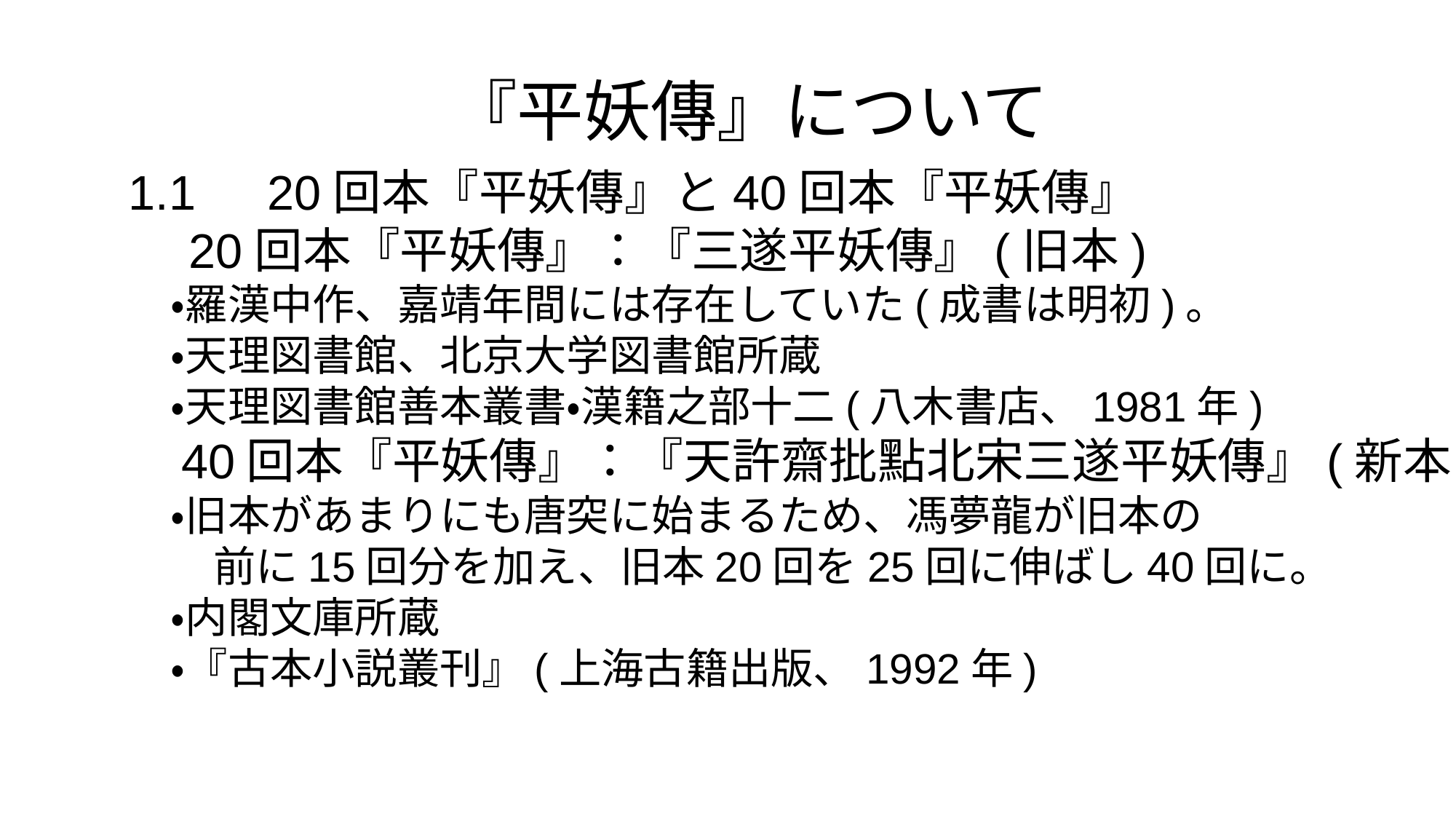

『平妖傳』について
1.1　20回本『平妖傳』と40回本『平妖傳』
　20回本『平妖傳』：『三遂平妖傳』(旧本)
　・羅漢中作、嘉靖年間には存在していた(成書は明初)。
　・天理図書館、北京大学図書館所蔵
　・天理図書館善本叢書・漢籍之部十二(八木書店、1981年)
　40回本『平妖傳』：『天許齋批點北宋三遂平妖傳』(新本)
　・旧本があまりにも唐突に始まるため、馮夢龍が旧本の
　　前に15回分を加え、旧本20回を25回に伸ばし40回に。
　・内閣文庫所蔵
　・『古本小説叢刊』(上海古籍出版、1992年)